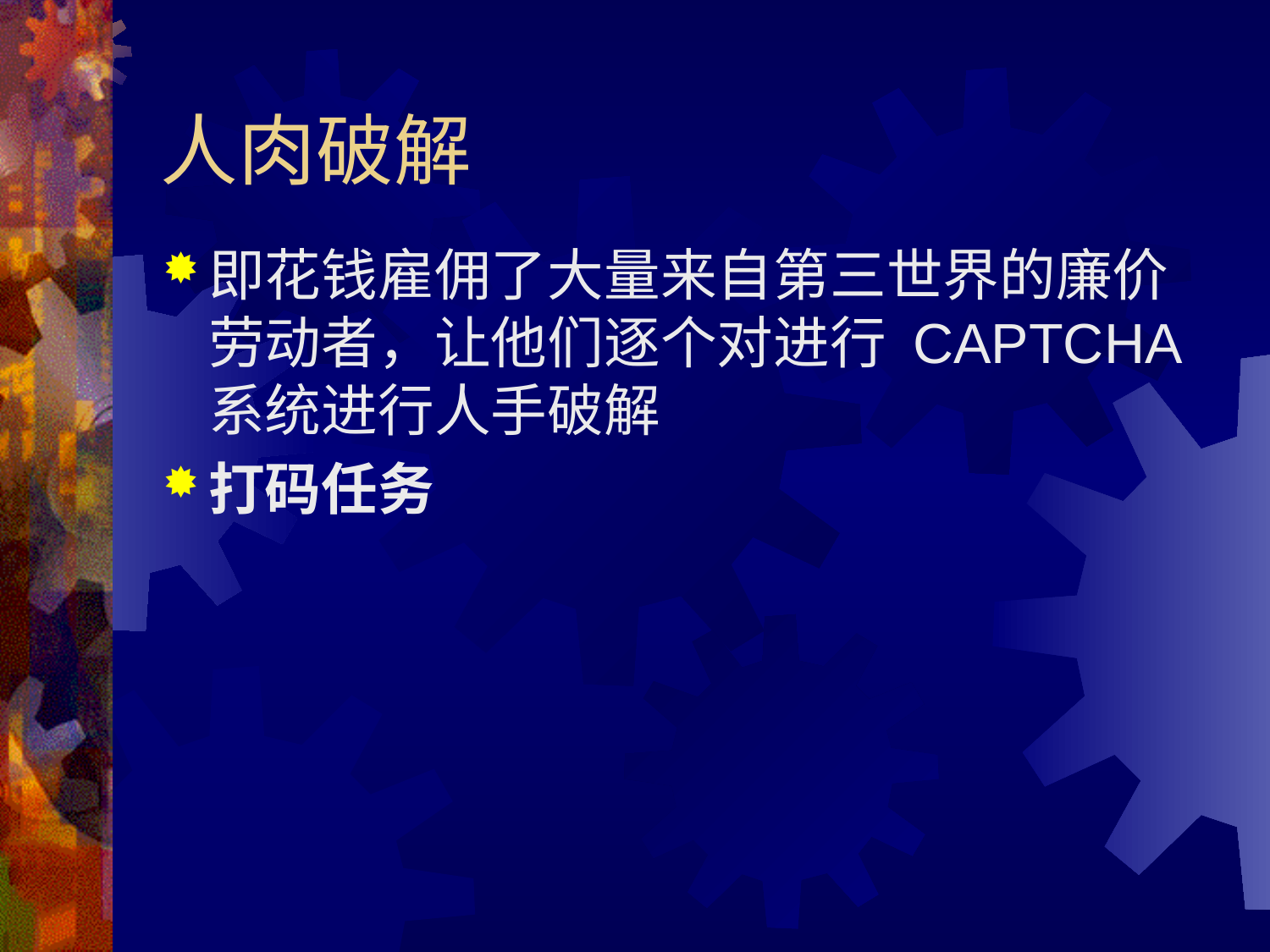

# 人肉破解
即花钱雇佣了大量来自第三世界的廉价劳动者，让他们逐个对进行 CAPTCHA系统进行人手破解
打码任务